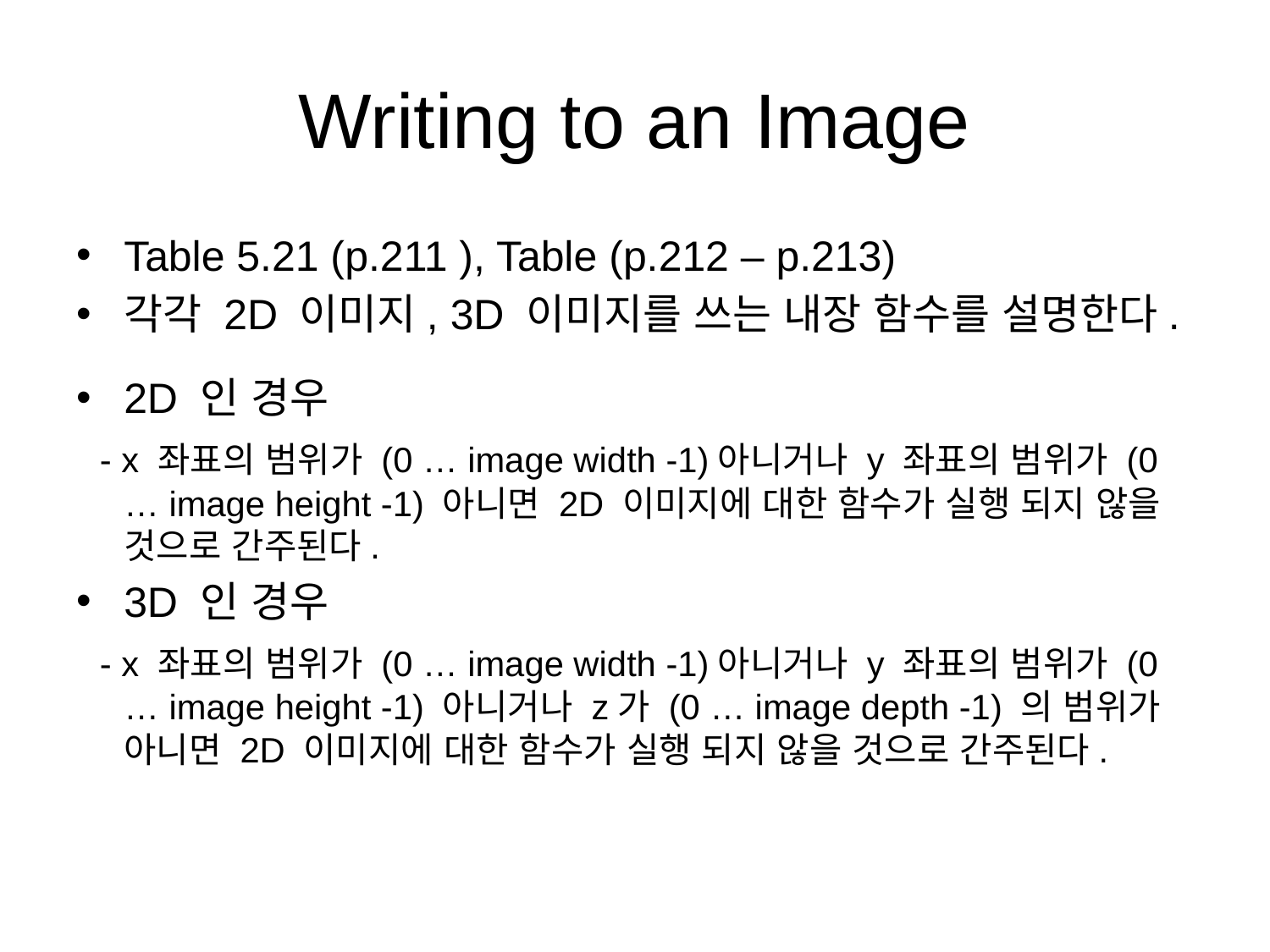

# Writing to an Image
Table 5.21 (p.211 ), Table (p.212 – p.213)
각각 2D 이미지, 3D 이미지를 쓰는 내장 함수를 설명한다.

2D 인 경우
  - x 좌표의 범위가 (0 … image width -1)아니거나 y 좌표의 범위가 (0 … image height -1) 아니면 2D 이미지에 대한 함수가 실행 되지 않을 것으로 간주된다.
3D 인 경우
  - x 좌표의 범위가 (0 … image width -1)아니거나 y 좌표의 범위가 (0 … image height -1) 아니거나 z가 (0 … image depth -1) 의 범위가 아니면 2D 이미지에 대한 함수가 실행 되지 않을 것으로 간주된다.